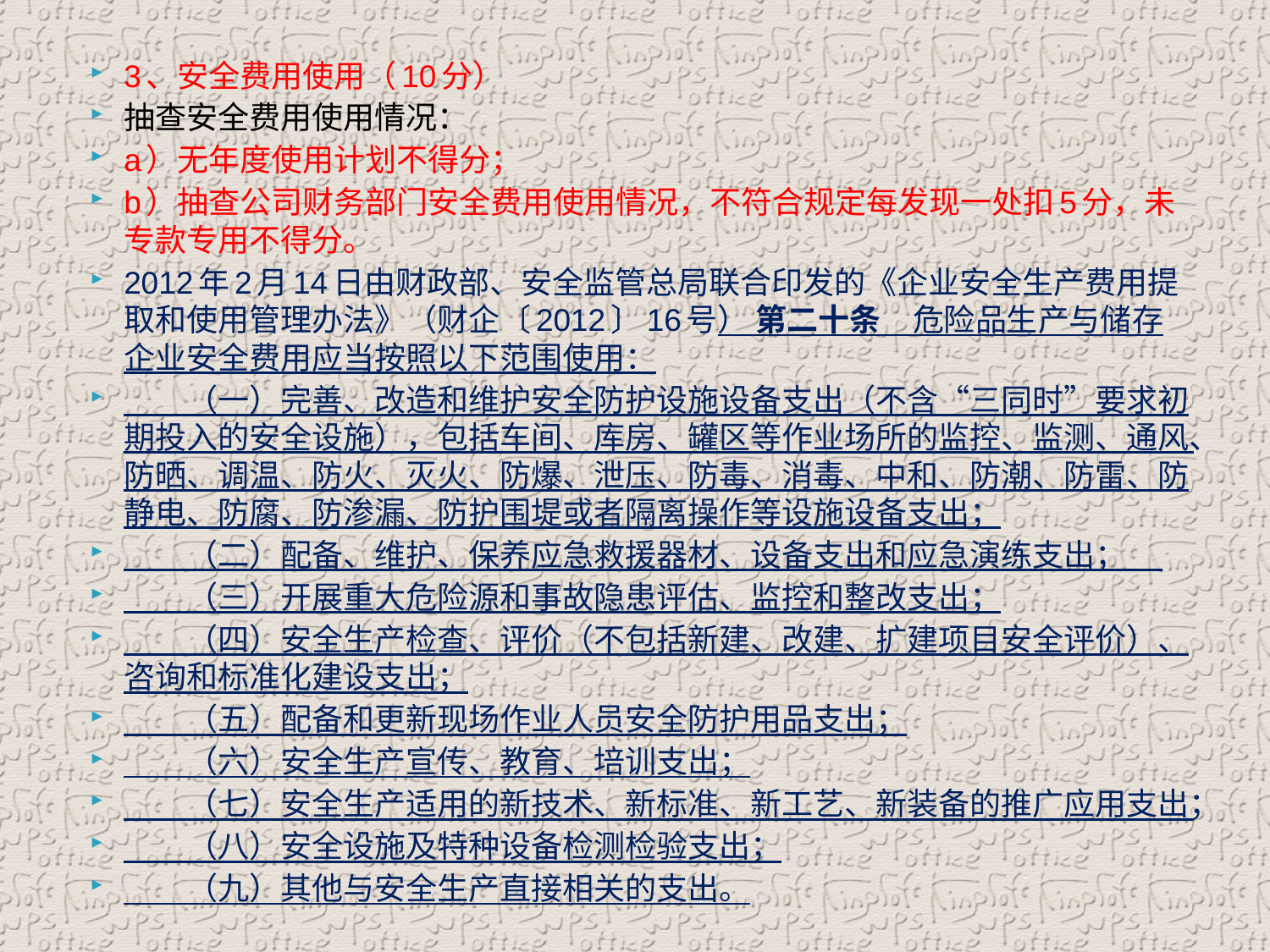

3、安全费用使用（10分）
抽查安全费用使用情况：
a）无年度使用计划不得分；
b）抽查公司财务部门安全费用使用情况，不符合规定每发现一处扣5分，未专款专用不得分。
2012年2月14日由财政部、安全监管总局联合印发的《企业安全生产费用提取和使用管理办法》（财企〔2012〕16号） 第二十条　危险品生产与储存企业安全费用应当按照以下范围使用：
　　（一）完善、改造和维护安全防护设施设备支出（不含“三同时”要求初期投入的安全设施），包括车间、库房、罐区等作业场所的监控、监测、通风、防晒、调温、防火、灭火、防爆、泄压、防毒、消毒、中和、防潮、防雷、防静电、防腐、防渗漏、防护围堤或者隔离操作等设施设备支出；
　　（二）配备、维护、保养应急救援器材、设备支出和应急演练支出；
　　（三）开展重大危险源和事故隐患评估、监控和整改支出；
　　（四）安全生产检查、评价（不包括新建、改建、扩建项目安全评价）、咨询和标准化建设支出；
　　（五）配备和更新现场作业人员安全防护用品支出；
　　（六）安全生产宣传、教育、培训支出；
　　（七）安全生产适用的新技术、新标准、新工艺、新装备的推广应用支出；
　　（八）安全设施及特种设备检测检验支出；
　　（九）其他与安全生产直接相关的支出。